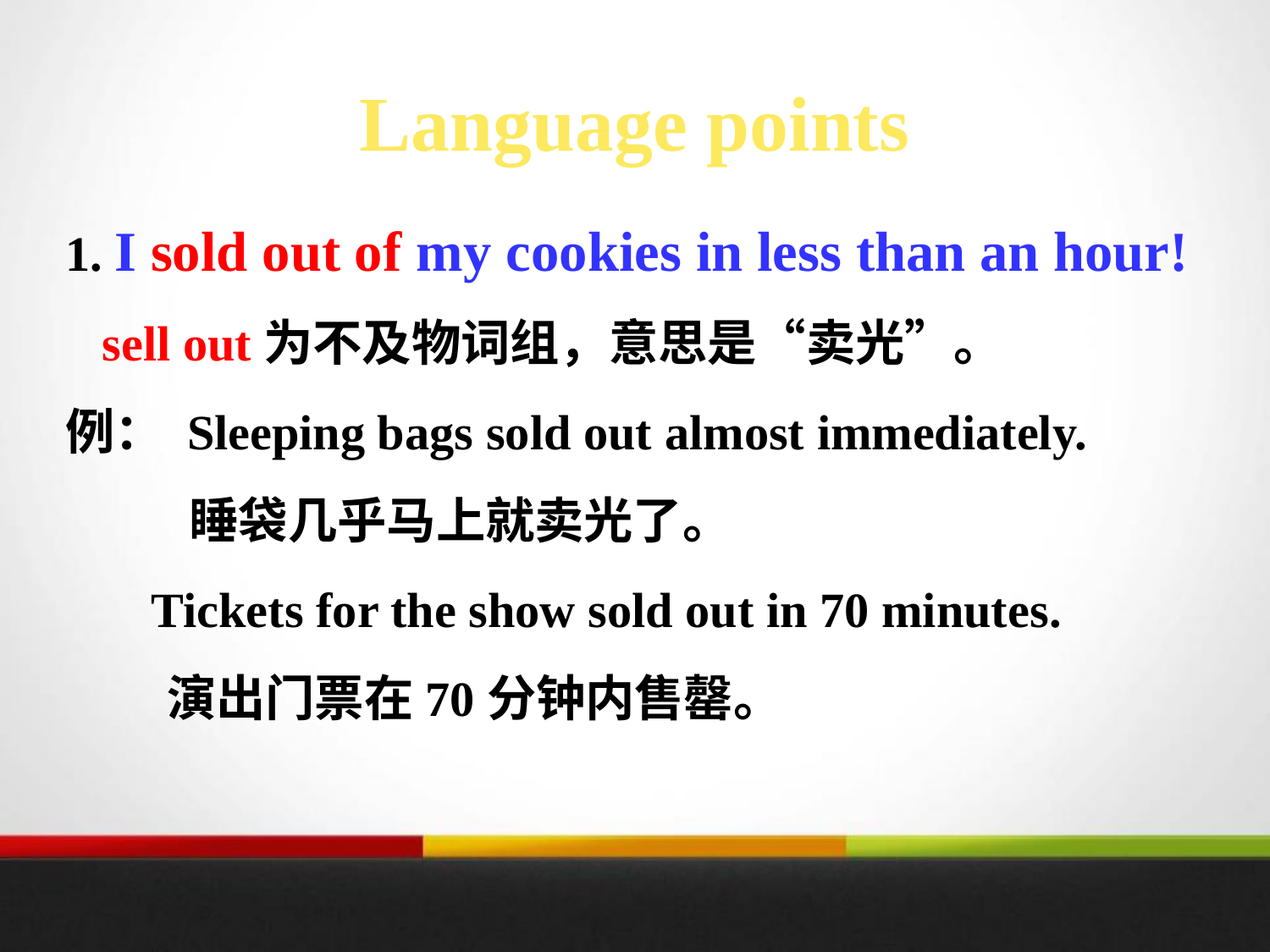

Language points
1. I sold out of my cookies in less than an hour!
   sell out为不及物词组，意思是“卖光”。
例： Sleeping bags sold out almost immediately.
          睡袋几乎马上就卖光了。
       Tickets for the show sold out in 70 minutes.
        演出门票在70分钟内售罄。